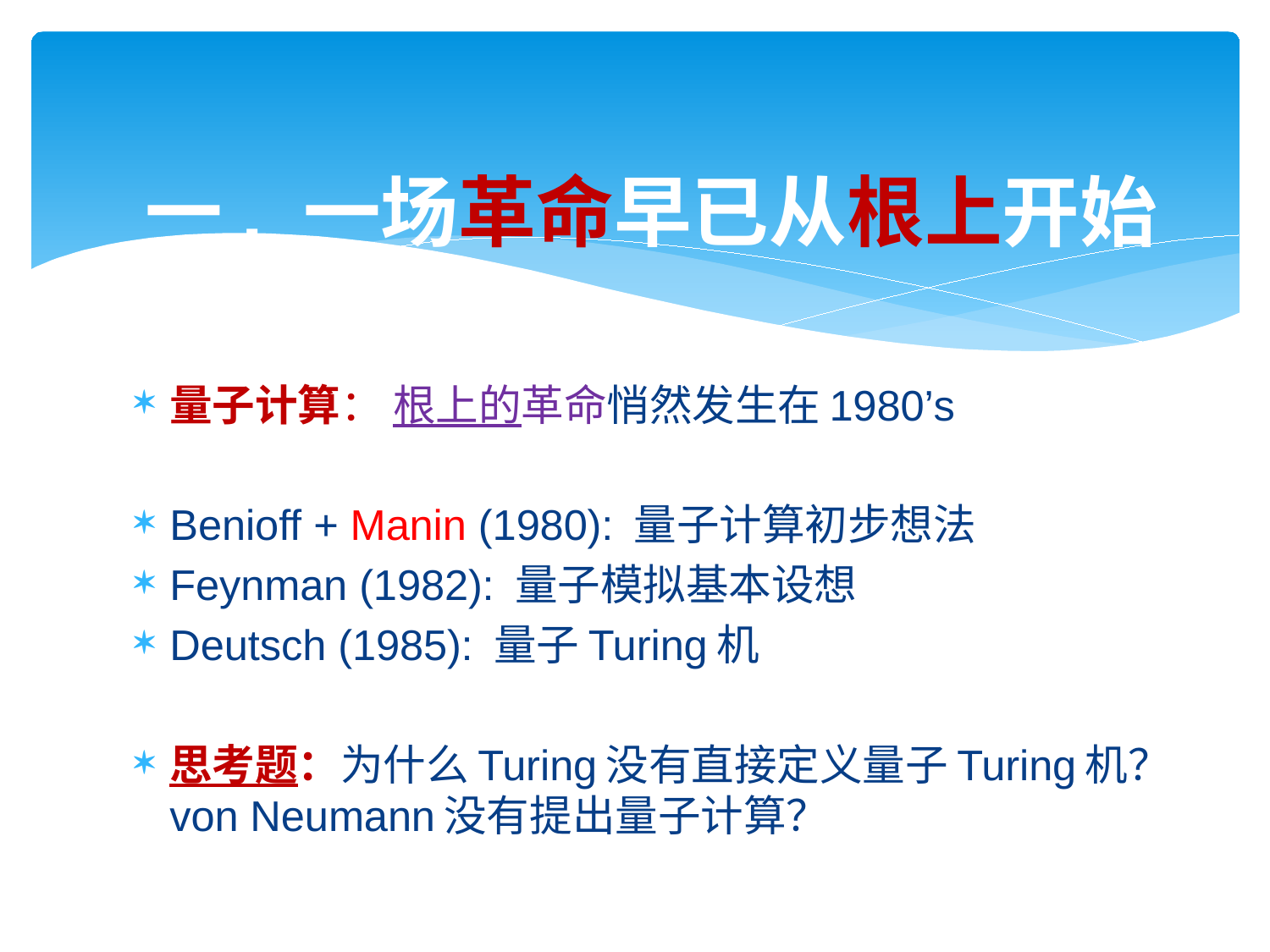

# 一. 一场革命早已从根上开始
量子计算： 根上的革命悄然发生在1980’s

Benioff + Manin (1980): 量子计算初步想法
Feynman (1982): 量子模拟基本设想
Deutsch (1985): 量子Turing机

思考题：为什么Turing没有直接定义量子Turing机？von Neumann没有提出量子计算？